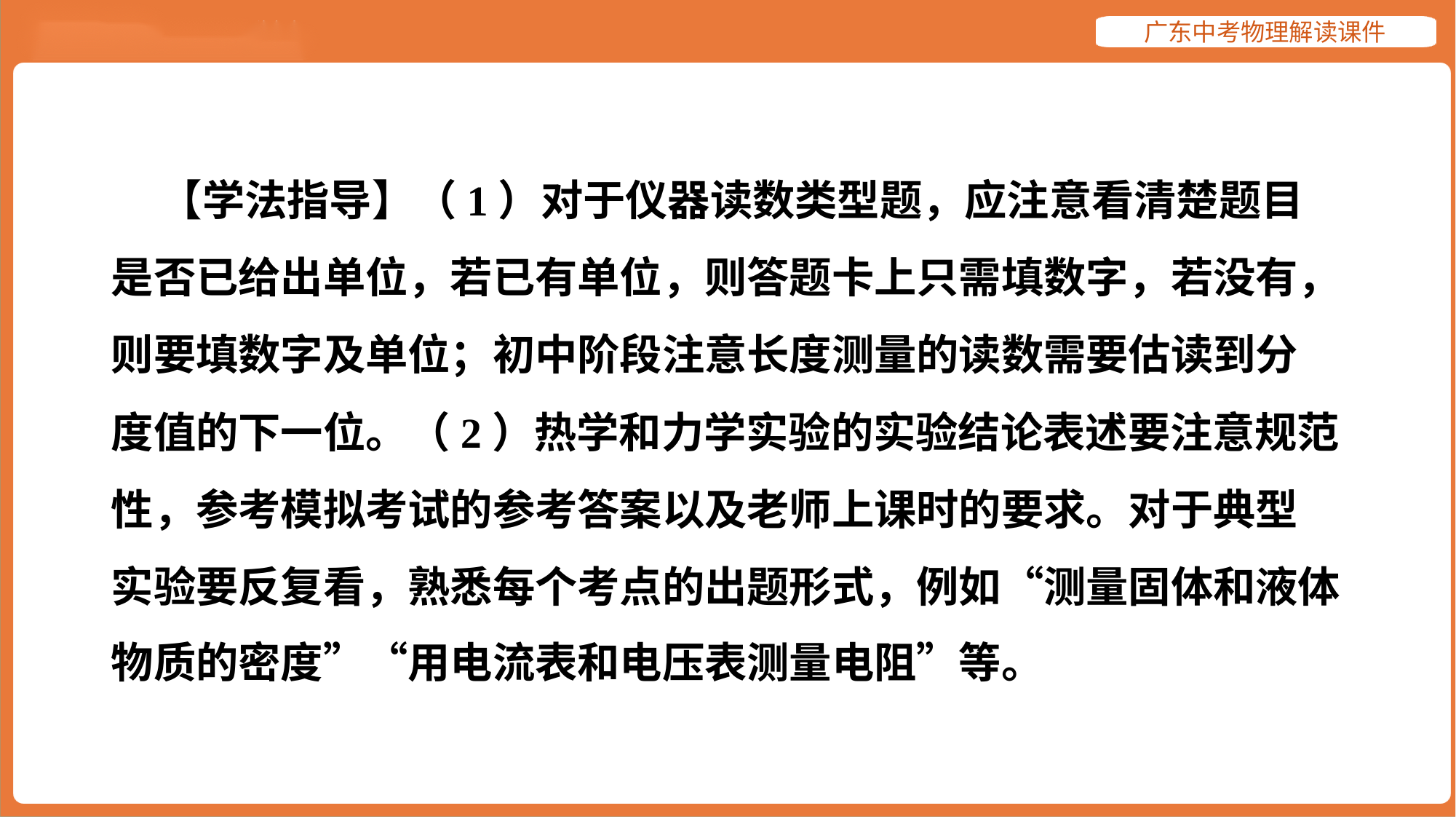

【学法指导】（1）对于仪器读数类型题，应注意看清楚题目
是否已给出单位，若已有单位，则答题卡上只需填数字，若没有，
则要填数字及单位；初中阶段注意长度测量的读数需要估读到分
度值的下一位。（2）热学和力学实验的实验结论表述要注意规范
性，参考模拟考试的参考答案以及老师上课时的要求。对于典型
实验要反复看，熟悉每个考点的出题形式，例如“测量固体和液体
物质的密度”“用电流表和电压表测量电阻”等。#1.1.1